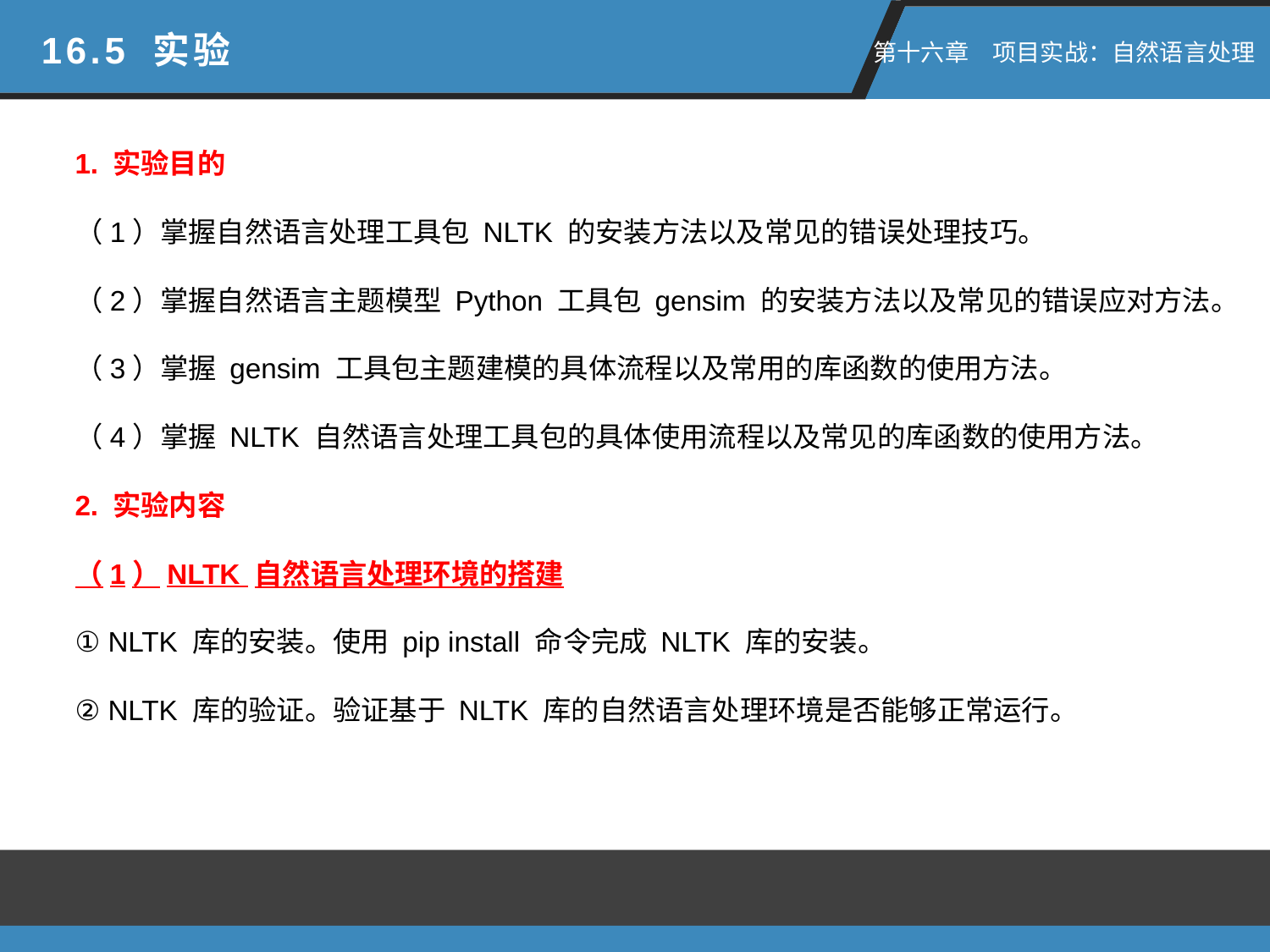

16.5 实验

  第十六章　项目实战：自然语言处理
1. 实验目的
（1）掌握自然语言处理工具包 NLTK 的安装方法以及常见的错误处理技巧。
（2）掌握自然语言主题模型 Python 工具包 gensim 的安装方法以及常见的错误应对方法。
（3）掌握 gensim 工具包主题建模的具体流程以及常用的库函数的使用方法。
（4）掌握 NLTK 自然语言处理工具包的具体使用流程以及常见的库函数的使用方法。
2. 实验内容
（1）NLTK 自然语言处理环境的搭建
① NLTK 库的安装。使用 pip install 命令完成 NLTK 库的安装。
② NLTK 库的验证。验证基于 NLTK 库的自然语言处理环境是否能够正常运行。